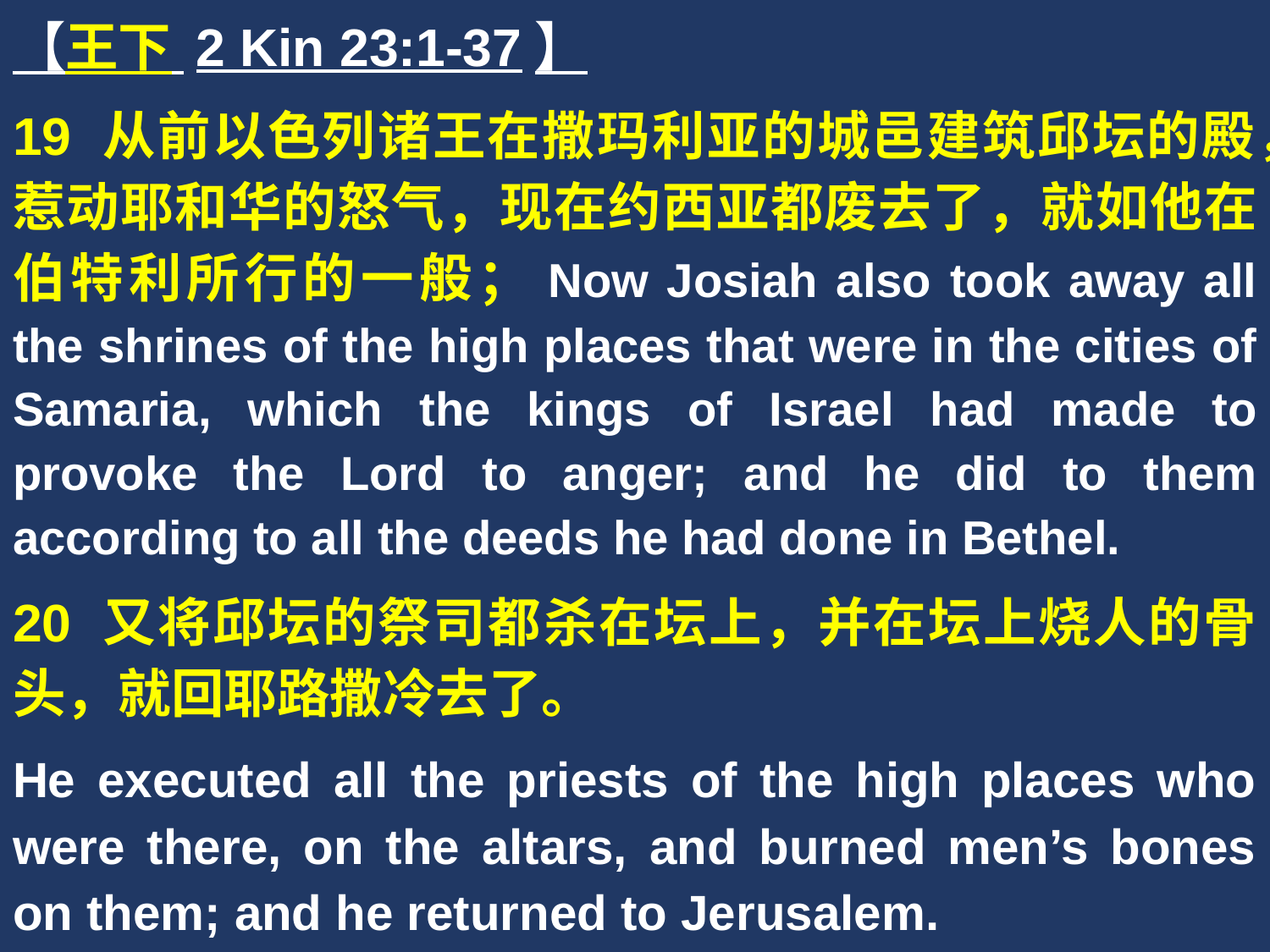

【王下 2 Kin 23:1-37】
19 从前以色列诸王在撒玛利亚的城邑建筑邱坛的殿，惹动耶和华的怒气，现在约西亚都废去了，就如他在伯特利所行的一般；Now Josiah also took away all the shrines of the high places that were in the cities of Samaria, which the kings of Israel had made to provoke the Lord to anger; and he did to them according to all the deeds he had done in Bethel.
20 又将邱坛的祭司都杀在坛上，并在坛上烧人的骨头，就回耶路撒冷去了。
He executed all the priests of the high places who were there, on the altars, and burned men’s bones on them; and he returned to Jerusalem.